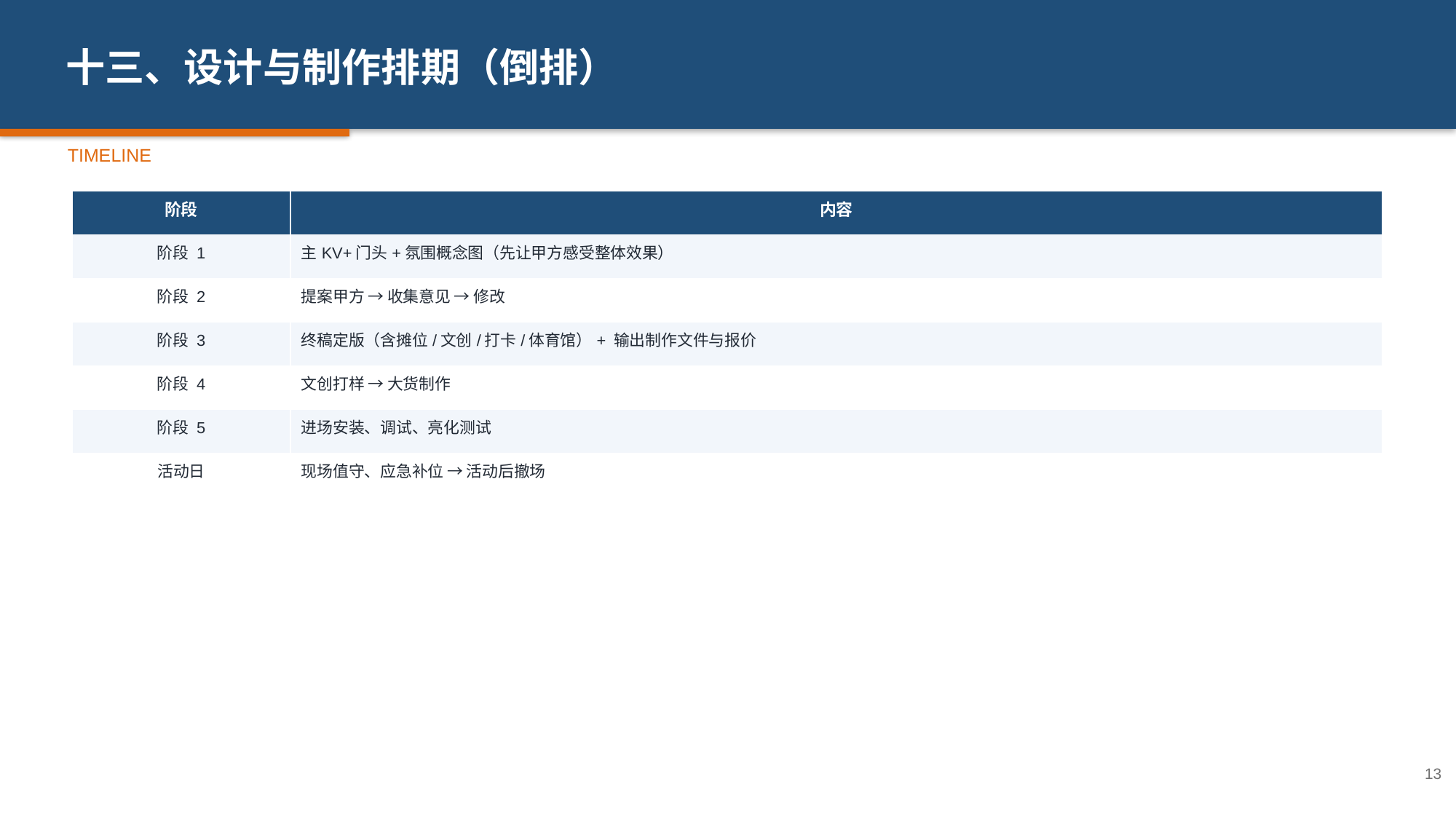

十三、设计与制作排期（倒排）

TIMELINE
| 阶段 | 内容 |
| --- | --- |
| 阶段 1 | 主KV+门头+氛围概念图（先让甲方感受整体效果） |
| 阶段 2 | 提案甲方 → 收集意见 → 修改 |
| 阶段 3 | 终稿定版（含摊位/文创/打卡/体育馆）+ 输出制作文件与报价 |
| 阶段 4 | 文创打样 → 大货制作 |
| 阶段 5 | 进场安装、调试、亮化测试 |
| 活动日 | 现场值守、应急补位 → 活动后撤场 |
13